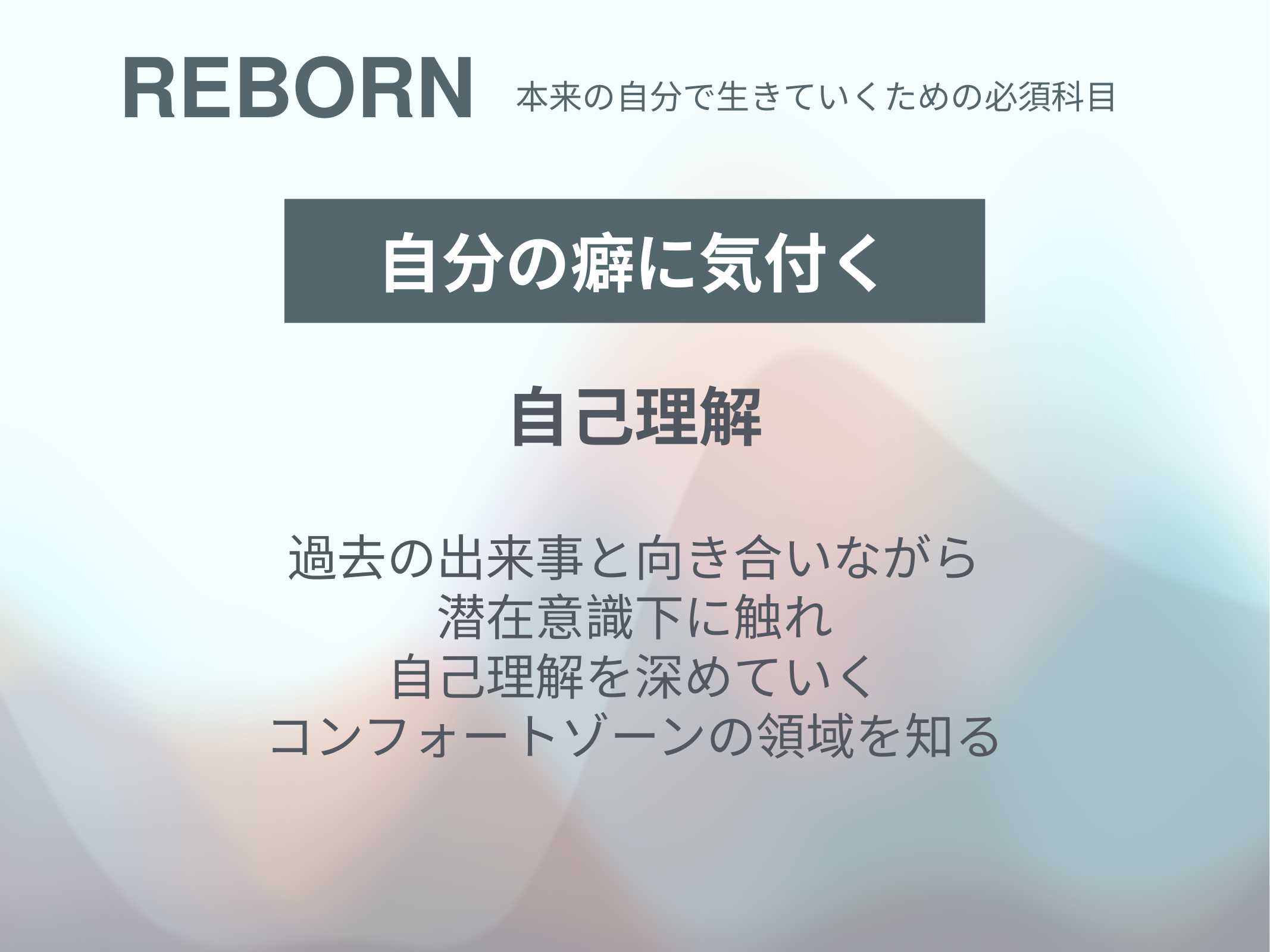

# REBORN
本来の自分で生きていくための必須科目

自分の癖に気付く
自己理解
過去の出来事と向き合いながら
潜在意識下に触れ
自己理解を深めていく
コンフォートゾーンの領域を知る